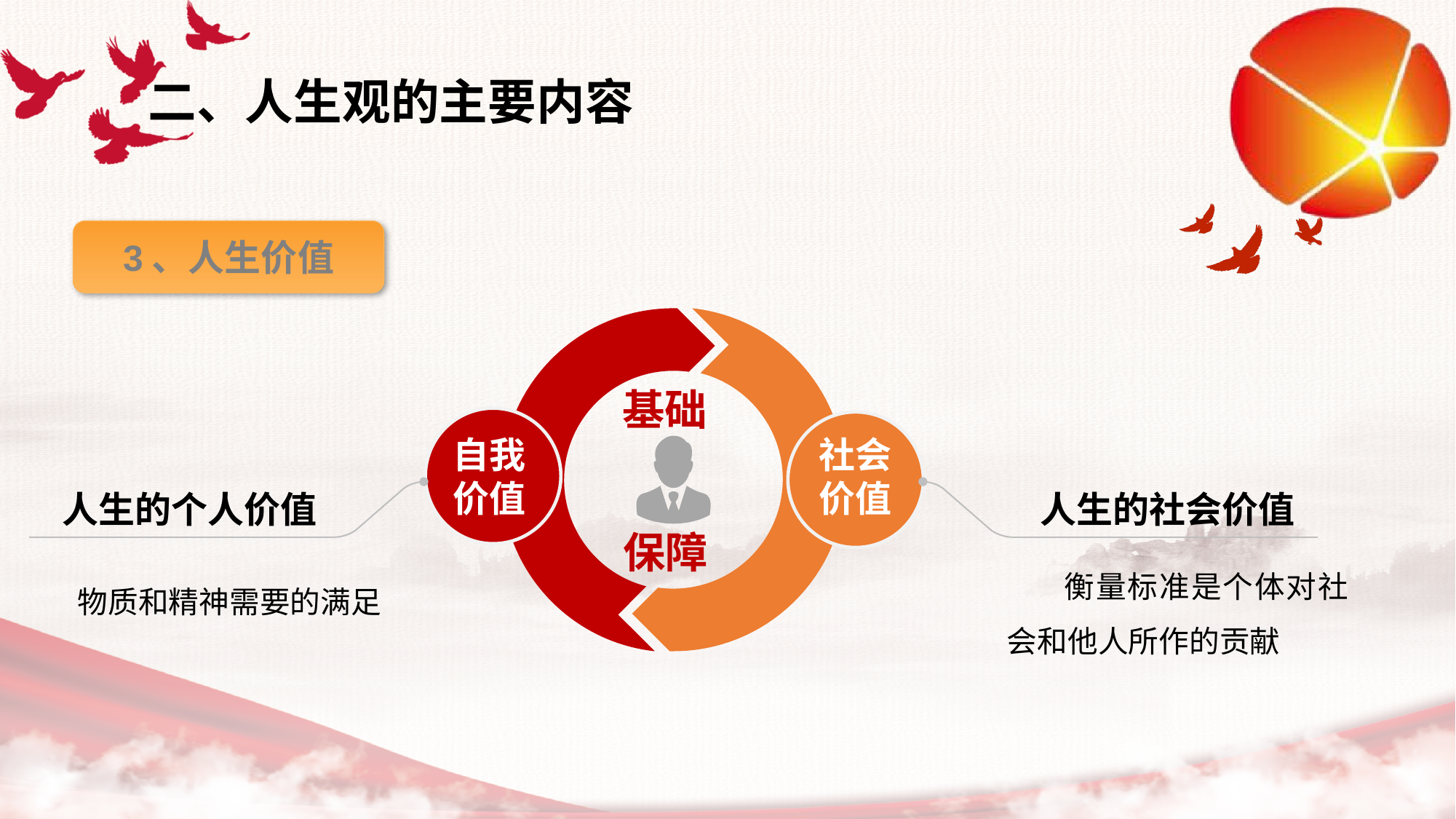

二、人生观的主要内容
3、人生价值

基础

自我价值
社会价值
  人生的个人价值

  人生的社会价值

保障
      衡量标准是个体对社会和他人所作的贡献
物质和精神需要的满足